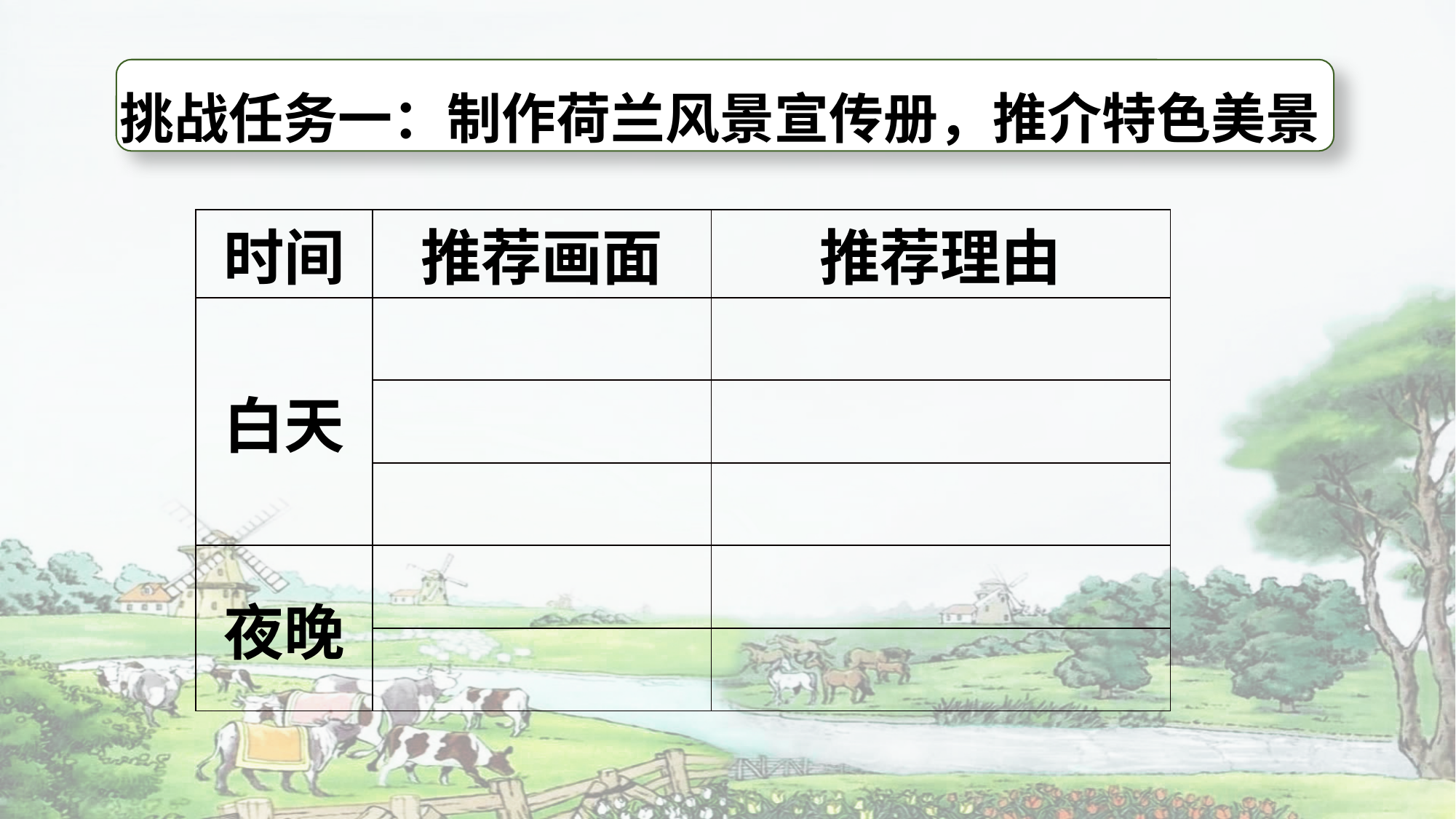

挑战任务一：制作荷兰风景宣传册，推介特色美景

| 时间 | 推荐画面 | 推荐理由 |
| --- | --- | --- |
| 白天 |  |  |
|  |  |  |
|  |  |  |
| 夜晚 |  |  |
|  |  |  |